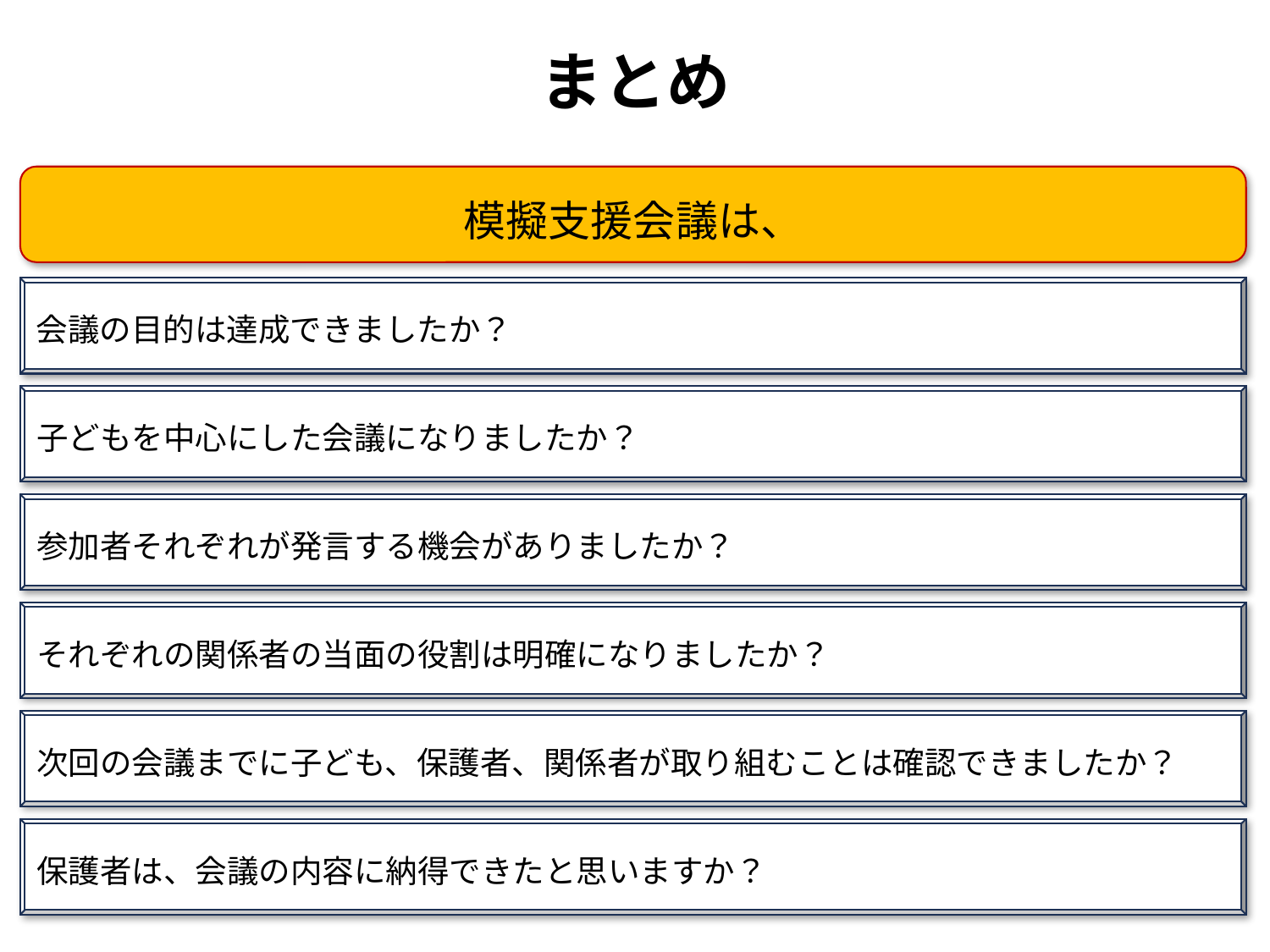

まとめ

模擬支援会議は、

会議の目的は達成できましたか？

子どもを中心にした会議になりましたか？

参加者それぞれが発言する機会がありましたか？

それぞれの関係者の当面の役割は明確になりましたか？

次回の会議までに子ども、保護者、関係者が取り組むことは確認できましたか？

保護者は、会議の内容に納得できたと思いますか？